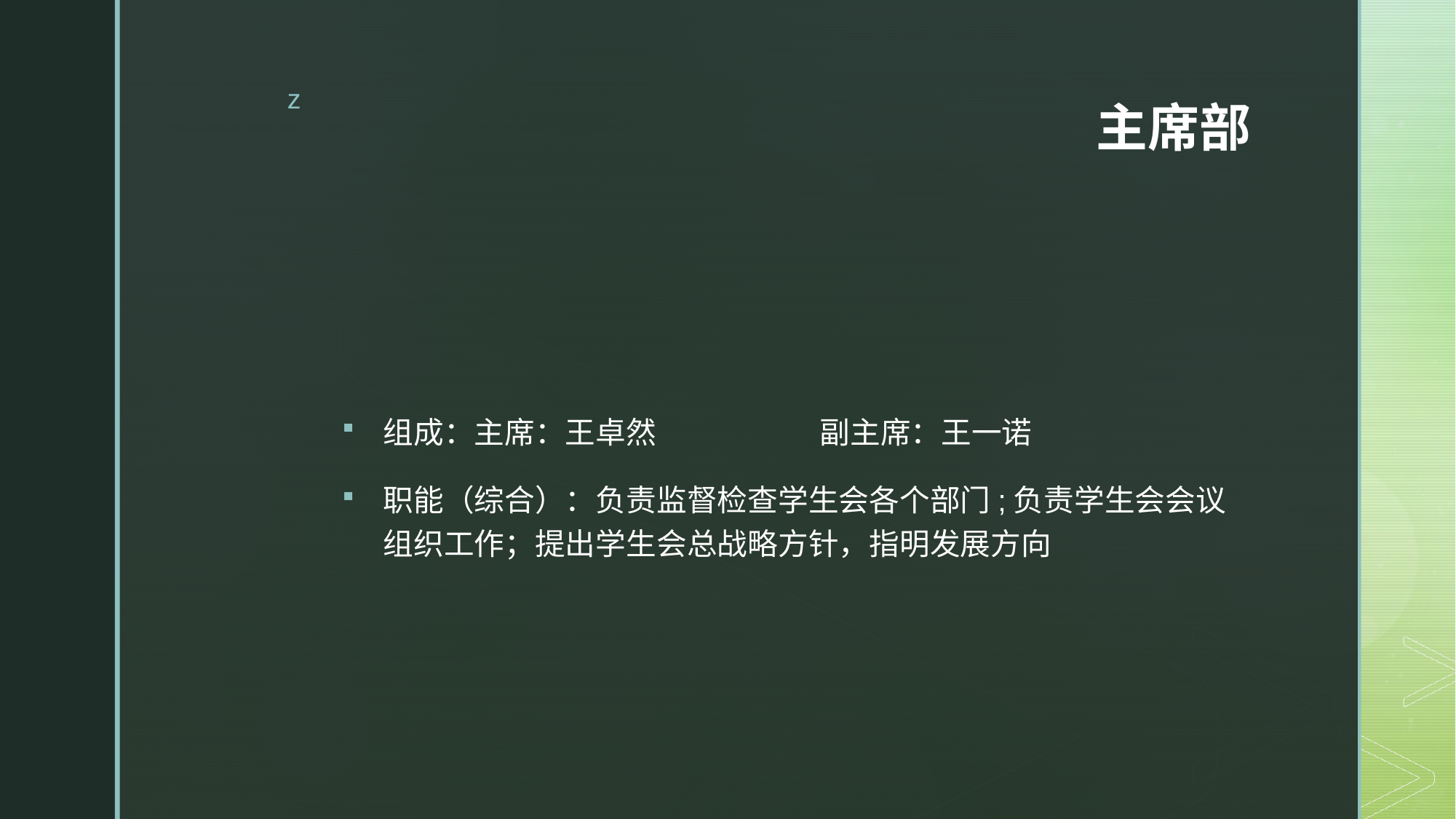

# 主席部
组成：主席：王卓然		副主席：王一诺
职能（综合）：负责监督检查学生会各个部门;负责学生会会议组织工作；提出学生会总战略方针，指明发展方向